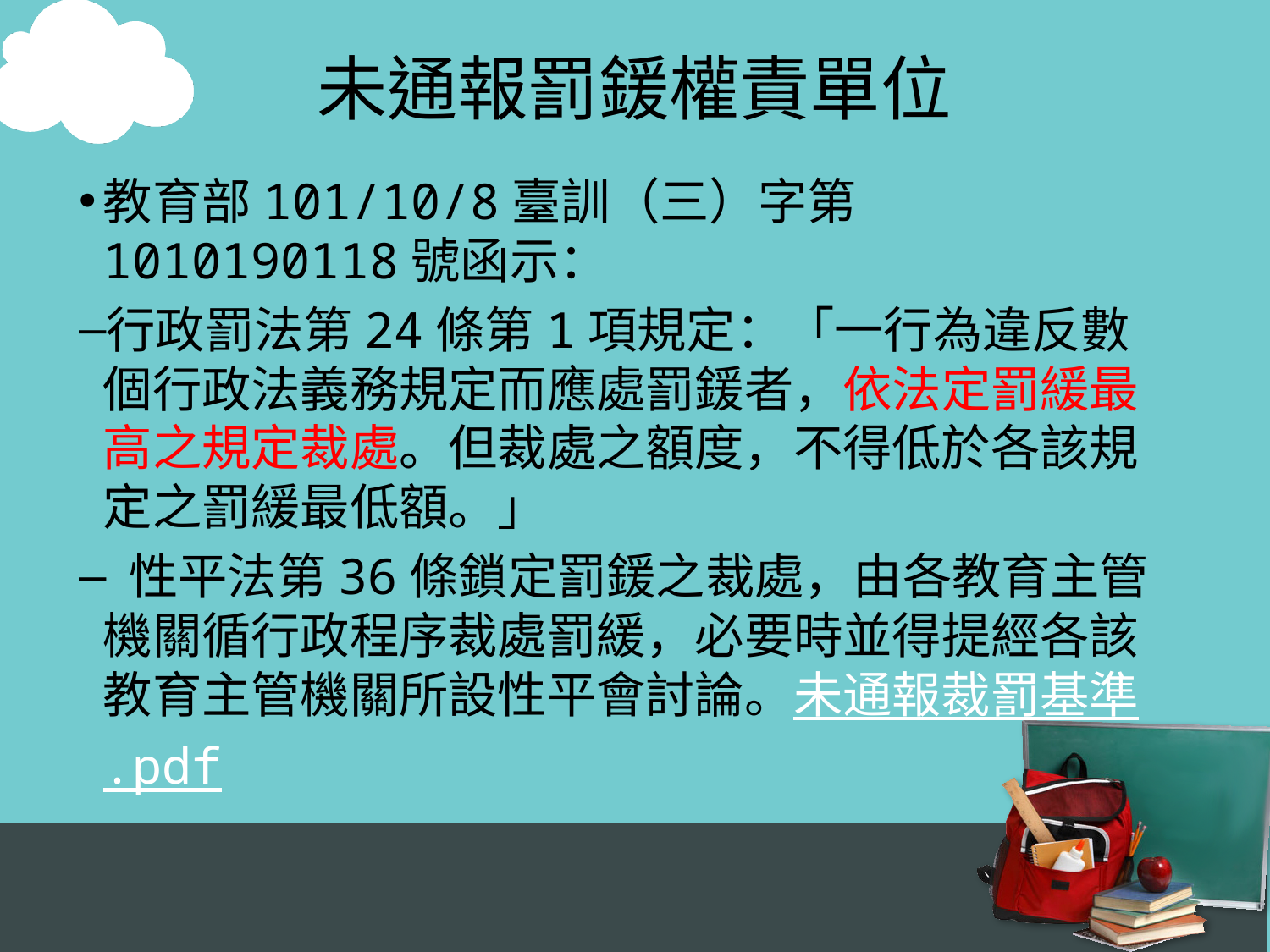

# 未通報罰鍰權責單位
教育部101/10/8臺訓（三）字第1010190118號函示：
行政罰法第24條第1項規定：「一行為違反數個行政法義務規定而應處罰鍰者，依法定罰緩最高之規定裁處。但裁處之額度，不得低於各該規定之罰緩最低額。」
 性平法第36條鎖定罰鍰之裁處，由各教育主管機關循行政程序裁處罰緩，必要時並得提經各該教育主管機關所設性平會討論。未通報裁罰基準.pdf